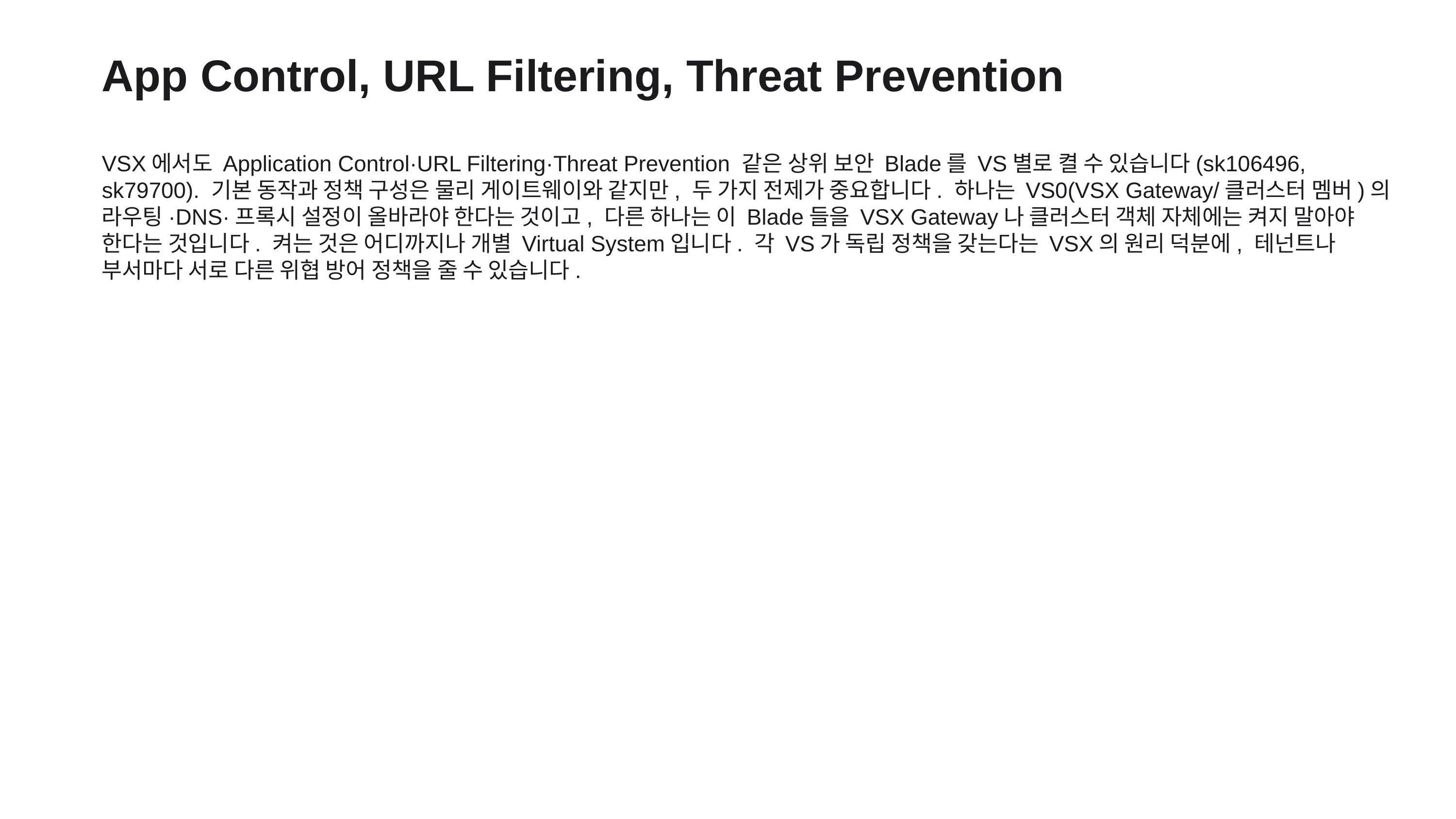

App Control, URL Filtering, Threat Prevention
VSX에서도 Application Control·URL Filtering·Threat Prevention 같은 상위 보안 Blade를 VS별로 켤 수 있습니다(sk106496, sk79700). 기본 동작과 정책 구성은 물리 게이트웨이와 같지만, 두 가지 전제가 중요합니다. 하나는 VS0(VSX Gateway/클러스터 멤버)의 라우팅·DNS·프록시 설정이 올바라야 한다는 것이고, 다른 하나는 이 Blade들을 VSX Gateway나 클러스터 객체 자체에는 켜지 말아야 한다는 것입니다. 켜는 것은 어디까지나 개별 Virtual System입니다. 각 VS가 독립 정책을 갖는다는 VSX의 원리 덕분에, 테넌트나 부서마다 서로 다른 위협 방어 정책을 줄 수 있습니다.